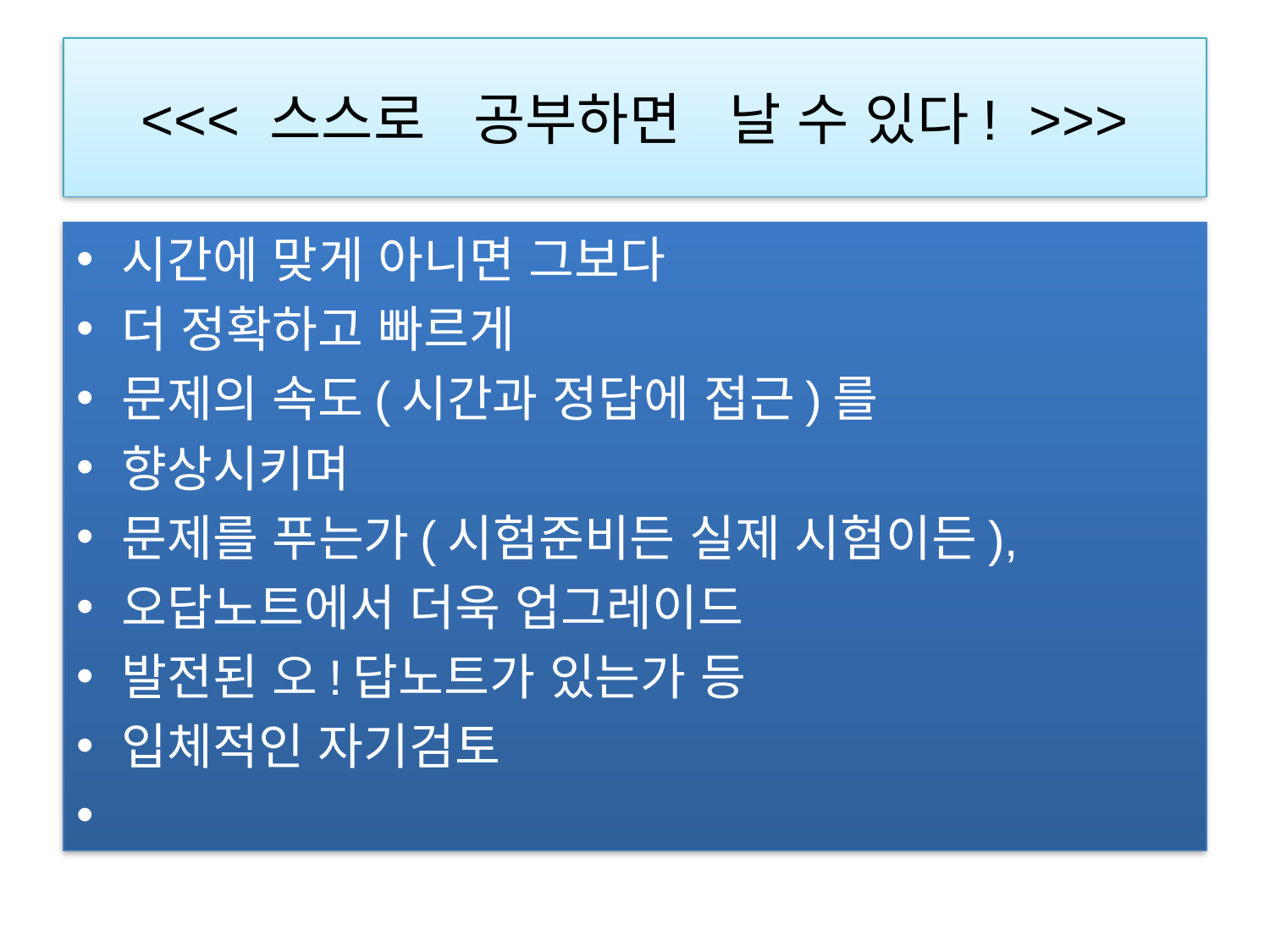

# <<< 스스로   공부하면   날 수 있다!  >>>
시간에 맞게 아니면 그보다
더 정확하고 빠르게
문제의 속도(시간과 정답에 접근)를
향상시키며
문제를 푸는가(시험준비든 실제 시험이든),
오답노트에서 더욱 업그레이드
발전된 오!답노트가 있는가 등
입체적인 자기검토